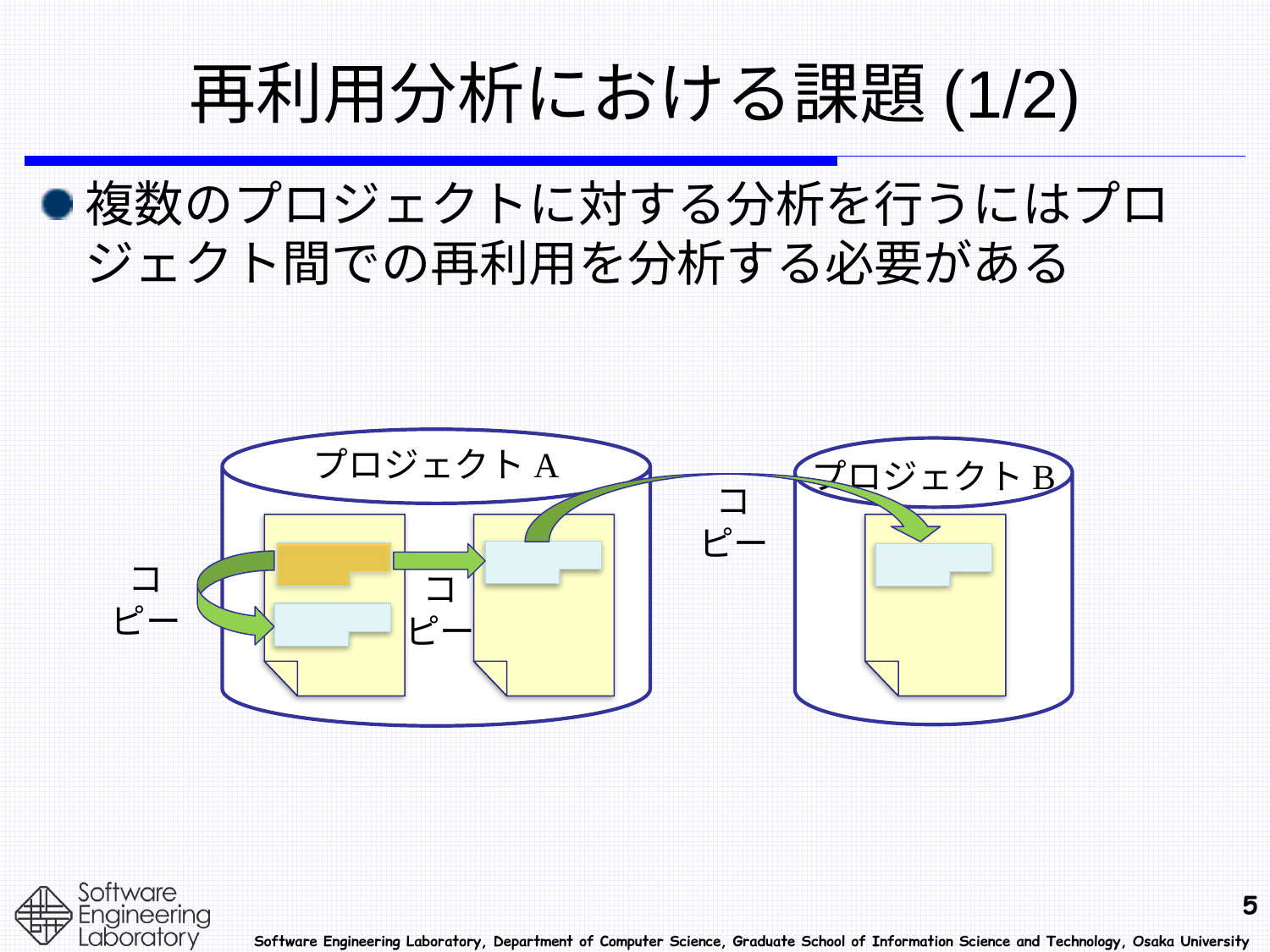

# 再利用分析における課題(1/2)
複数のプロジェクトに対する分析を行うにはプロジェクト間での再利用を分析する必要がある

プロジェクトA

プロジェクトB

コピー

コピー

コピー